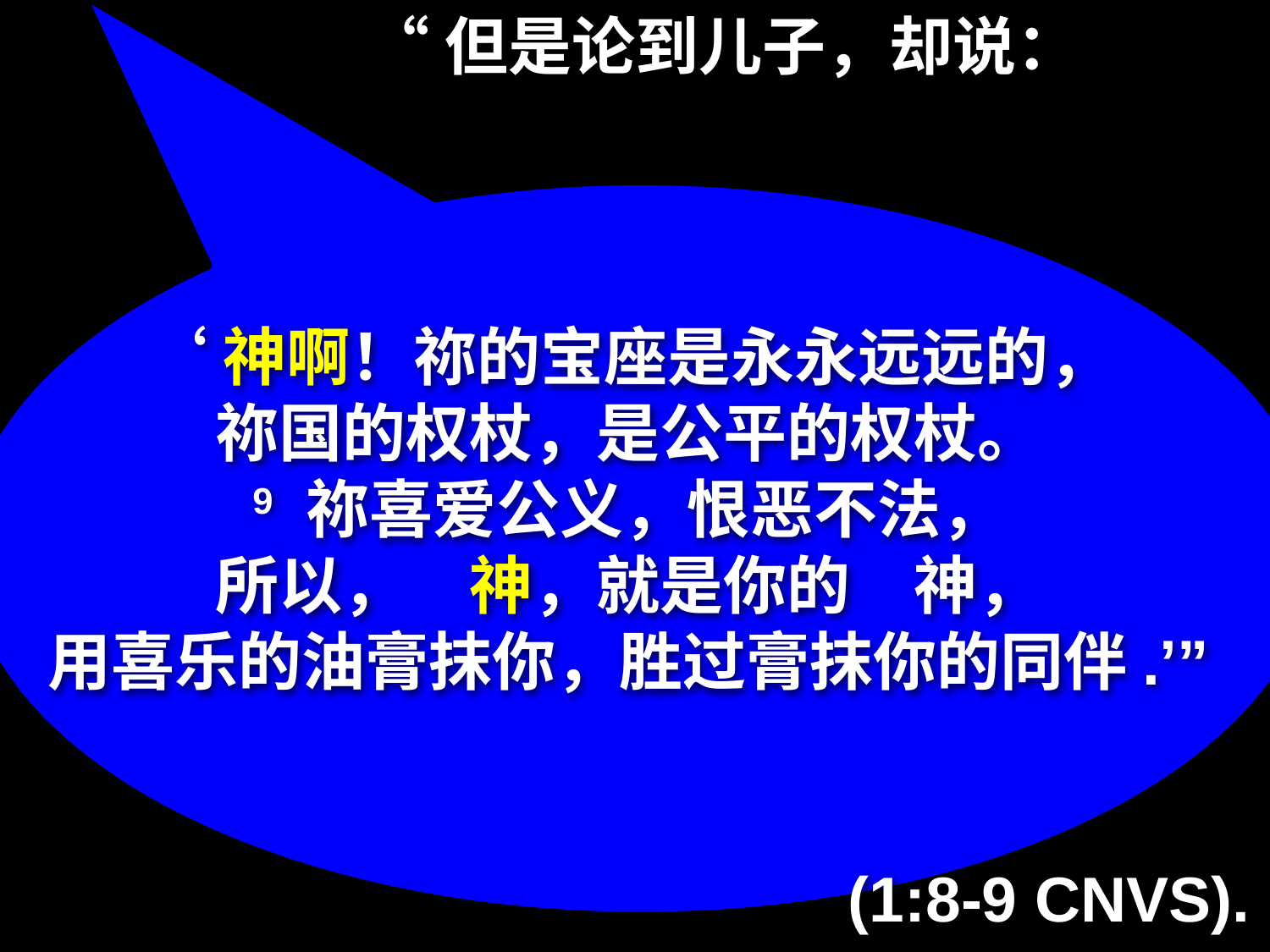

# “但是论到儿子，却说：

‘神啊！祢的宝座是永永远远的，
祢国的权杖，是公平的权杖。
9 祢喜爱公义，恨恶不法，
所以，　神，就是你的　神，
用喜乐的油膏抹你，胜过膏抹你的同伴.’”
(1:8-9 CNVS).